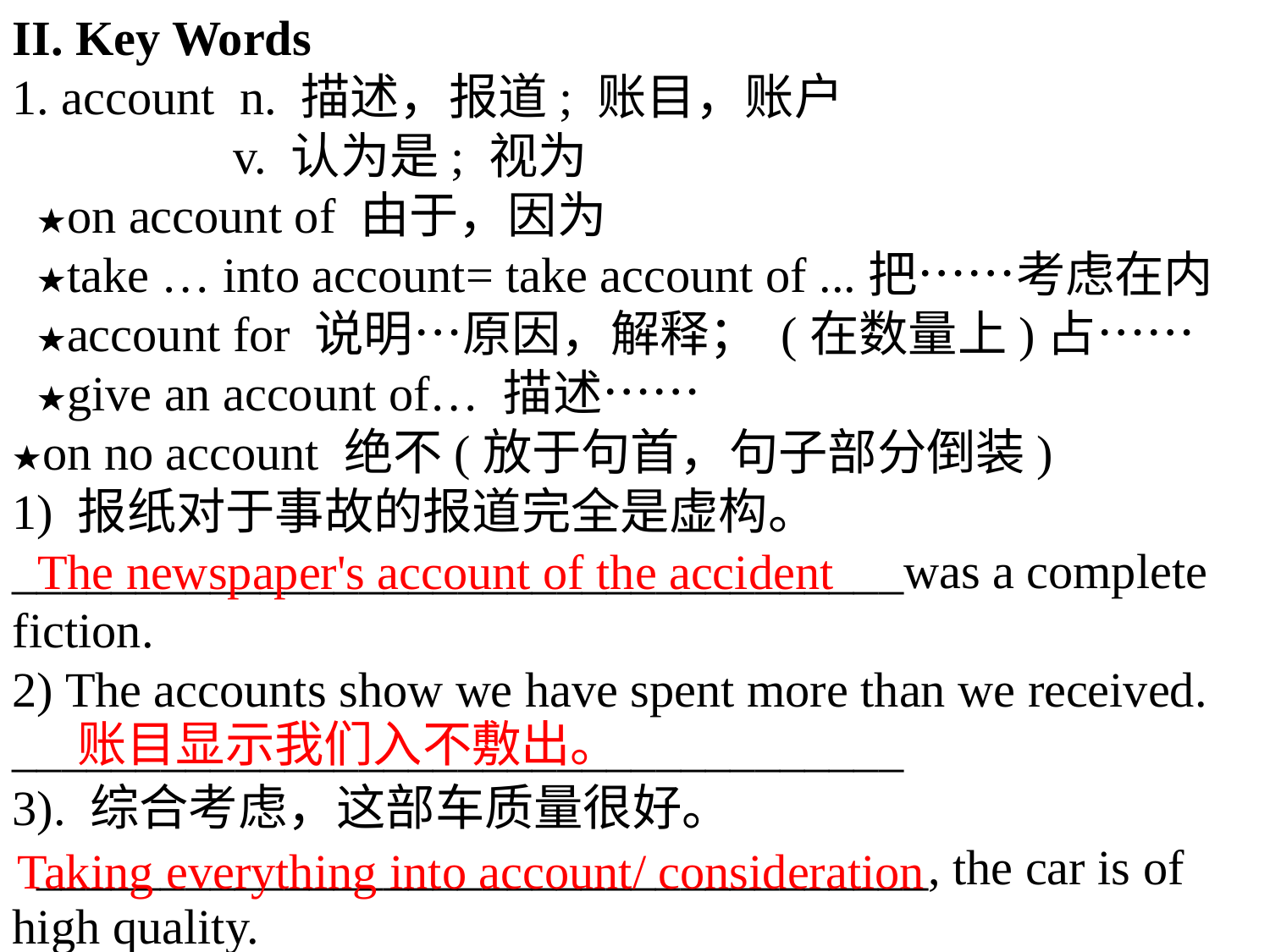

II. Key Words
1. account  n. 描述，报道; 账目，账户
                  v. 认为是; 视为
  ★on account of 由于，因为
  ★take … into account= take account of ...把……考虑在内
  ★account for 说明…原因，解释； (在数量上)占……
  ★give an account of… 描述……
★on no account 绝不(放于句首，句子部分倒装)
1) 报纸对于事故的报道完全是虚构。
____________________________________was a complete fiction.
2) The accounts show we have spent more than we received.
____________________________________
3). 综合考虑，这部车质量很好。
  ____________________________________, the car is of high quality.
The newspaper's account of the accident
账目显示我们入不敷出。
Taking everything into account/ consideration